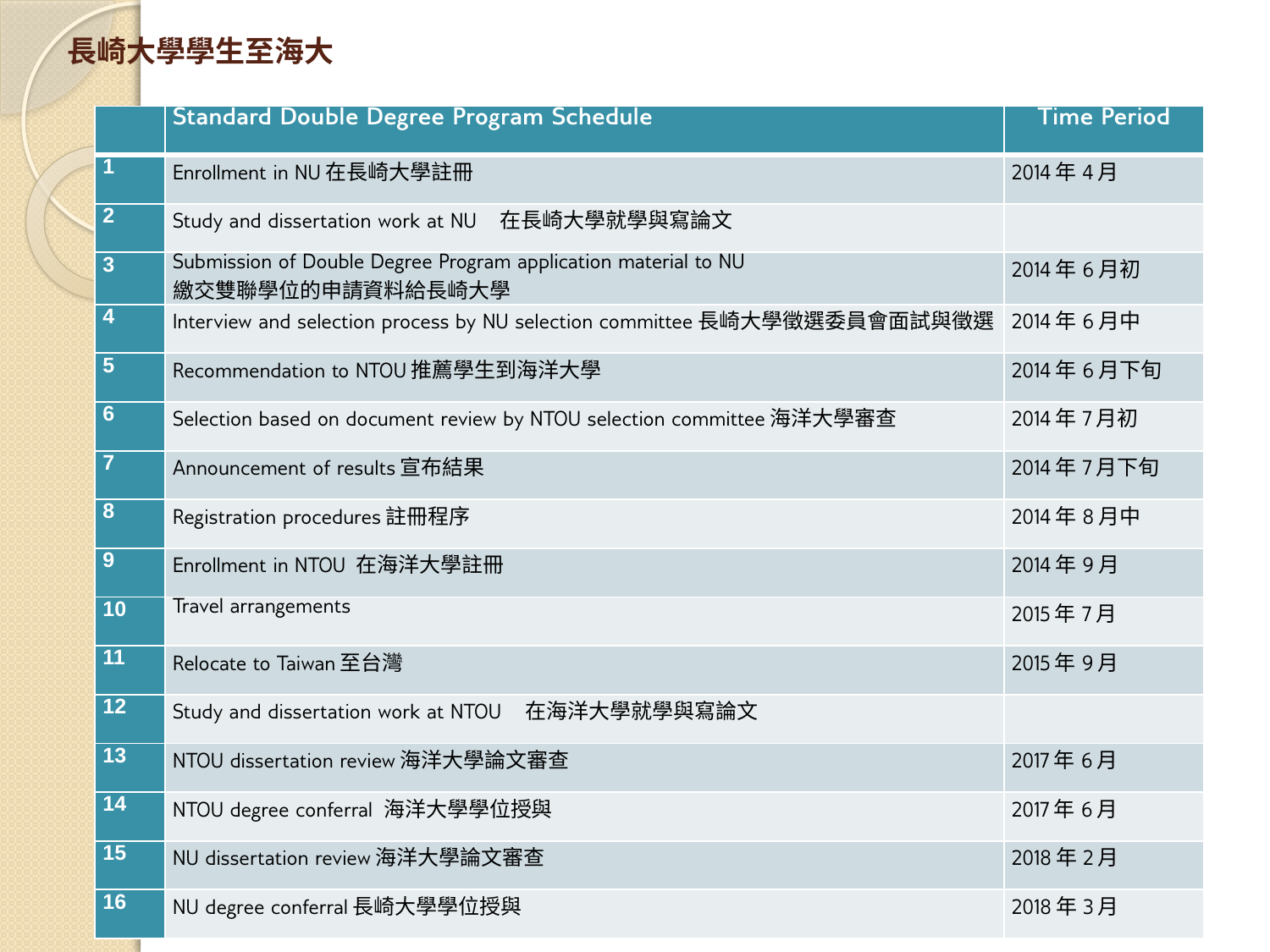

# 長崎大學學生至海大
|  | Standard Double Degree Program Schedule | Time Period |
| --- | --- | --- |
| 1 | Enrollment in NU在長崎大學註冊 | 2014年4月 |
| 2 | Study and dissertation work at NU 在長崎大學就學與寫論文 |  |
| 3 | Submission of Double Degree Program application material to NU 繳交雙聯學位的申請資料給長崎大學 | 2014年6月初 |
| 4 | Interview and selection process by NU selection committee長崎大學徵選委員會面試與徵選 | 2014年6月中 |
| 5 | Recommendation to NTOU推薦學生到海洋大學 | 2014年6月下旬 |
| 6 | Selection based on document review by NTOU selection committee海洋大學審查 | 2014年7月初 |
| 7 | Announcement of results宣布結果 | 2014年7月下旬 |
| 8 | Registration procedures註冊程序 | 2014年8月中 |
| 9 | Enrollment in NTOU 在海洋大學註冊 | 2014年9月 |
| 10 | Travel arrangements | 2015年7月 |
| 11 | Relocate to Taiwan至台灣 | 2015年9月 |
| 12 | Study and dissertation work at NTOU 在海洋大學就學與寫論文 |  |
| 13 | NTOU dissertation review海洋大學論文審查 | 2017年6月 |
| 14 | NTOU degree conferral 海洋大學學位授與 | 2017年6月 |
| 15 | NU dissertation review海洋大學論文審查 | 2018年2月 |
| 16 | NU degree conferral長崎大學學位授與 | 2018年3月 |